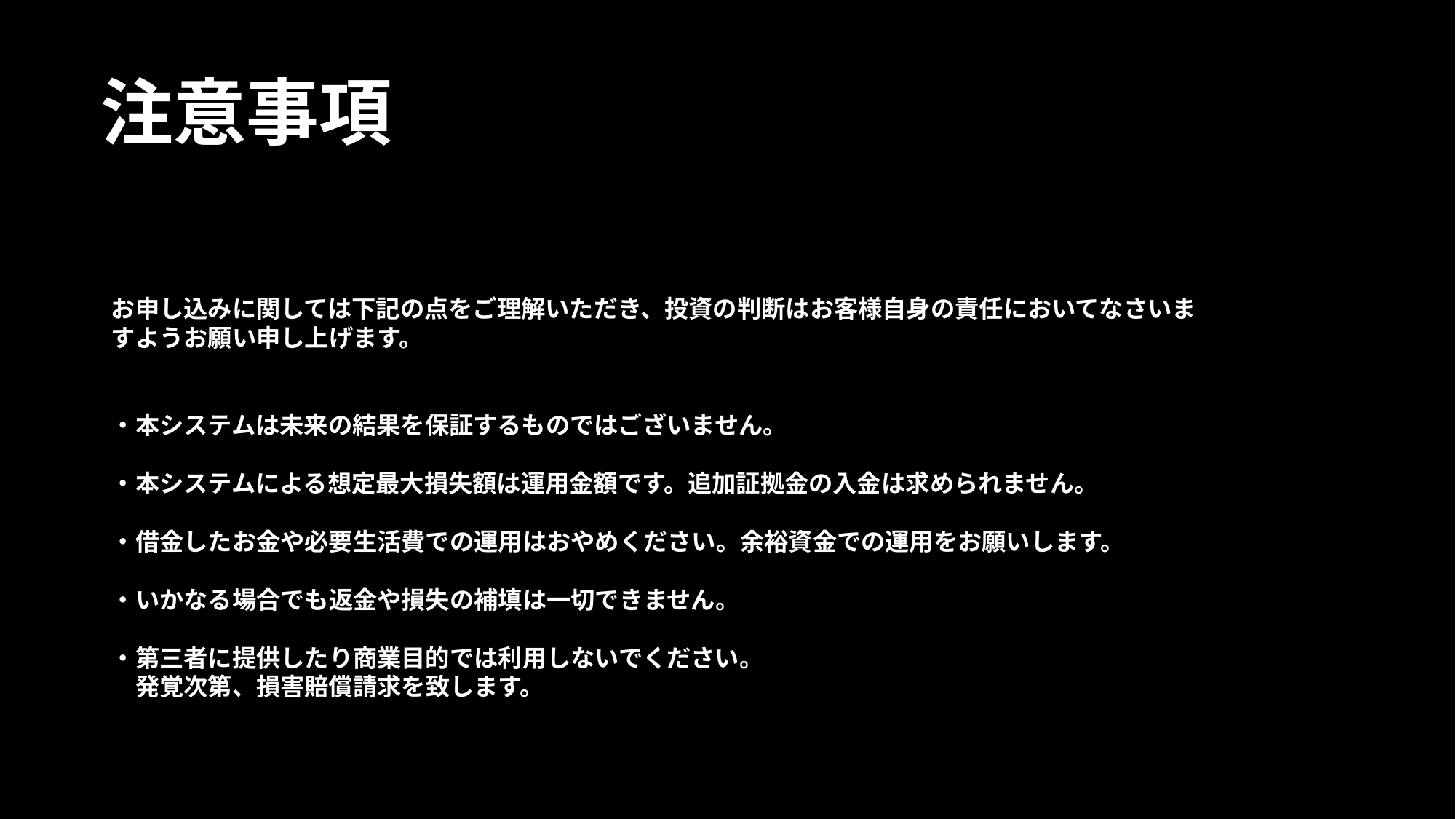

# 注意事項
お申し込みに関しては下記の点をご理解いただき、投資の判断はお客様自身の責任においてなさいますようお願い申し上げます。

・本システムは未来の結果を保証するものではございません。

・本システムによる想定最大損失額は運用金額です。追加証拠金の入金は求められません。

・借金したお金や必要生活費での運用はおやめください。余裕資金での運用をお願いします。

・いかなる場合でも返金や損失の補填は一切できません。

・第三者に提供したり商業目的では利用しないでください。
　発覚次第、損害賠償請求を致します。